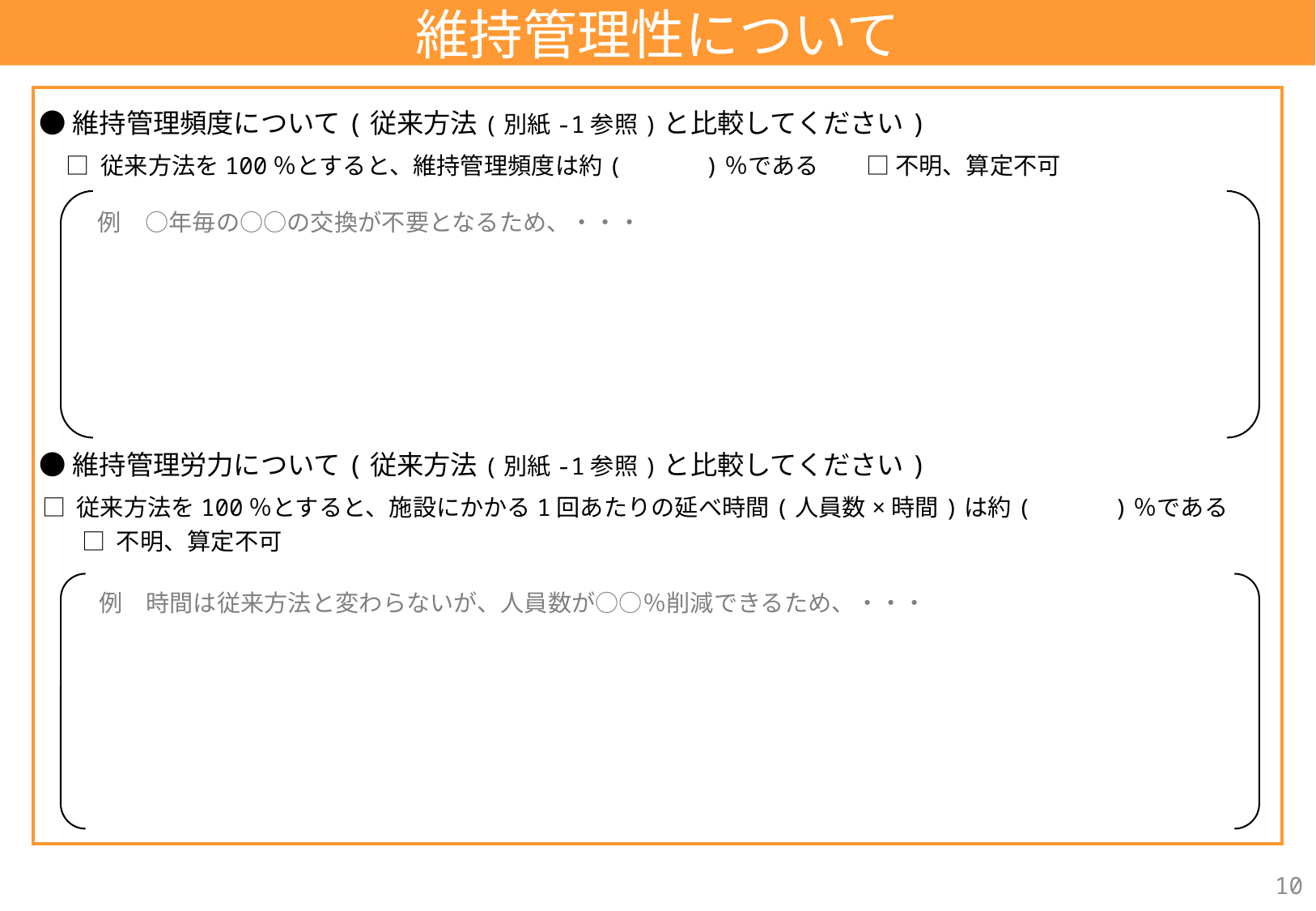

維持管理性について

●維持管理頻度について(従来方法(別紙-1参照)と比較してください)
□ 従来方法を100％とすると、維持管理頻度は約(　　　)％である　　□ 不明、算定不可

例　○年毎の○○の交換が不要となるため、・・・
●維持管理労力について(従来方法(別紙-1参照)と比較してください)
□ 従来方法を100％とすると、施設にかかる1回あたりの延べ時間(人員数×時間)は約(　　　)％である
□ 不明、算定不可

例　時間は従来方法と変わらないが、人員数が○○％削減できるため、・・・
10